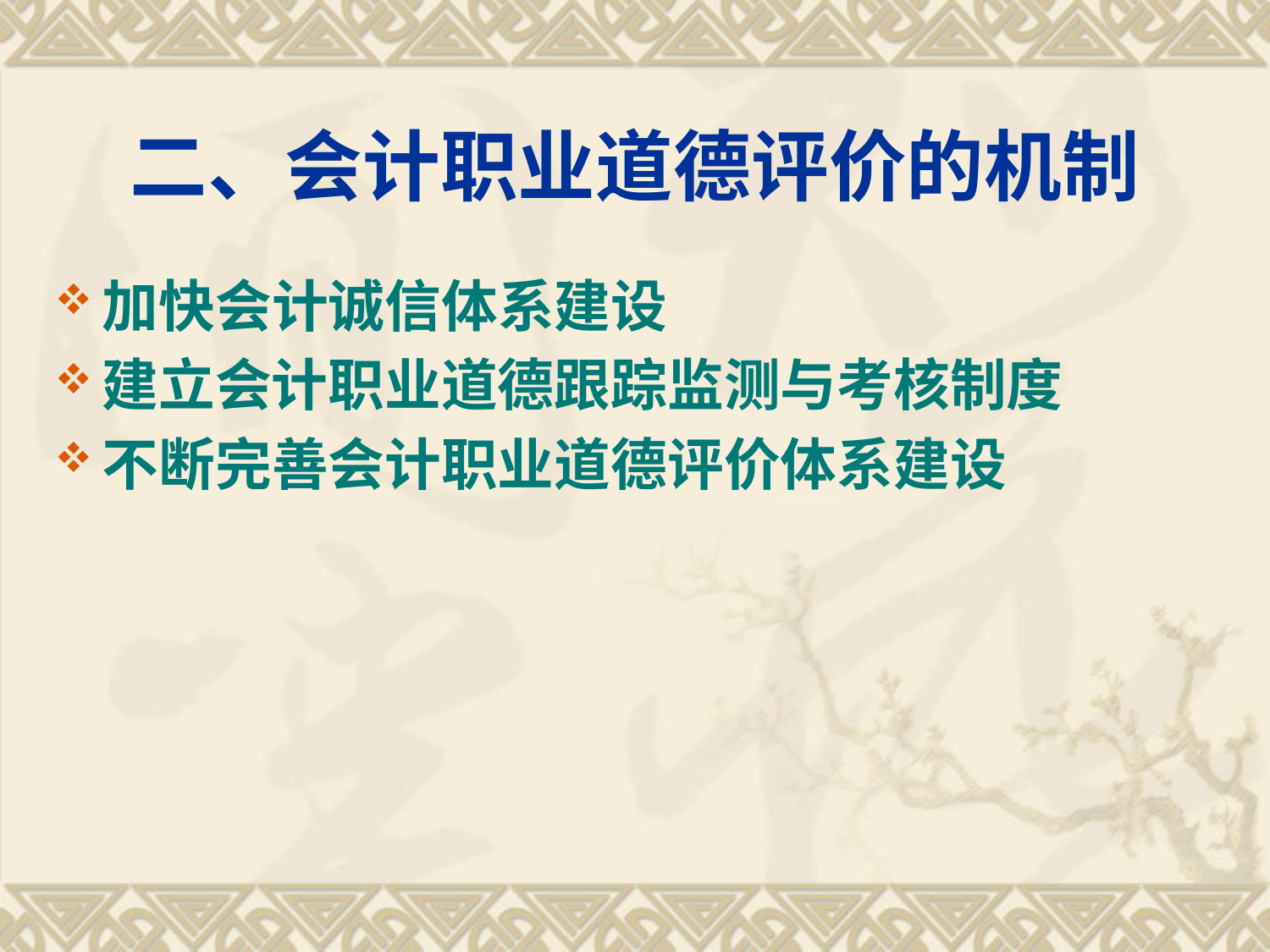

加快会计诚信体系建设
建立会计职业道德跟踪监测与考核制度
不断完善会计职业道德评价体系建设
二、会计职业道德评价的机制